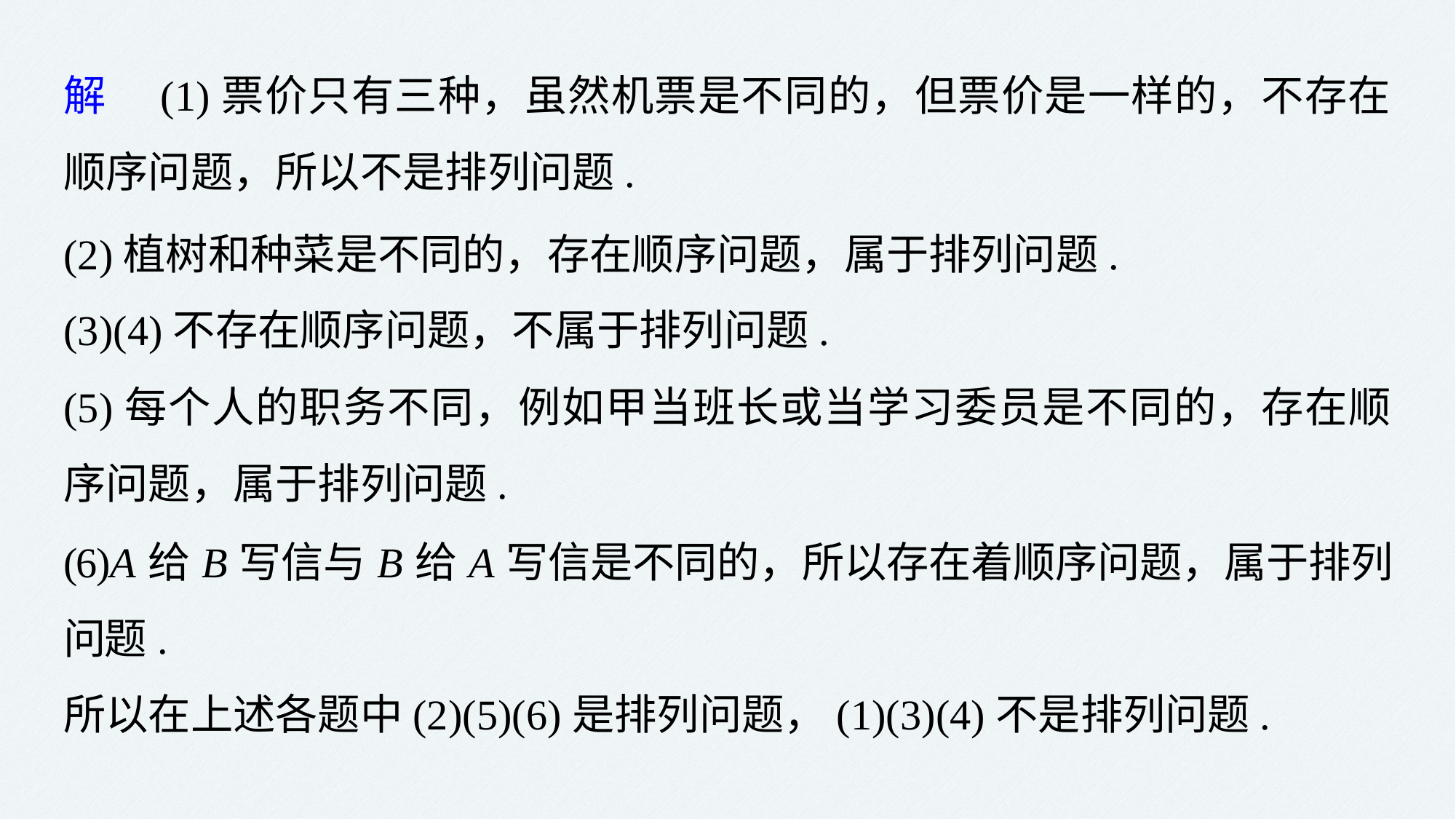

解　(1)票价只有三种，虽然机票是不同的，但票价是一样的，不存在顺序问题，所以不是排列问题.
(2)植树和种菜是不同的，存在顺序问题，属于排列问题.
(3)(4)不存在顺序问题，不属于排列问题.
(5)每个人的职务不同，例如甲当班长或当学习委员是不同的，存在顺序问题，属于排列问题.
(6)A给B写信与B给A写信是不同的，所以存在着顺序问题，属于排列问题.
所以在上述各题中(2)(5)(6)是排列问题，(1)(3)(4)不是排列问题.